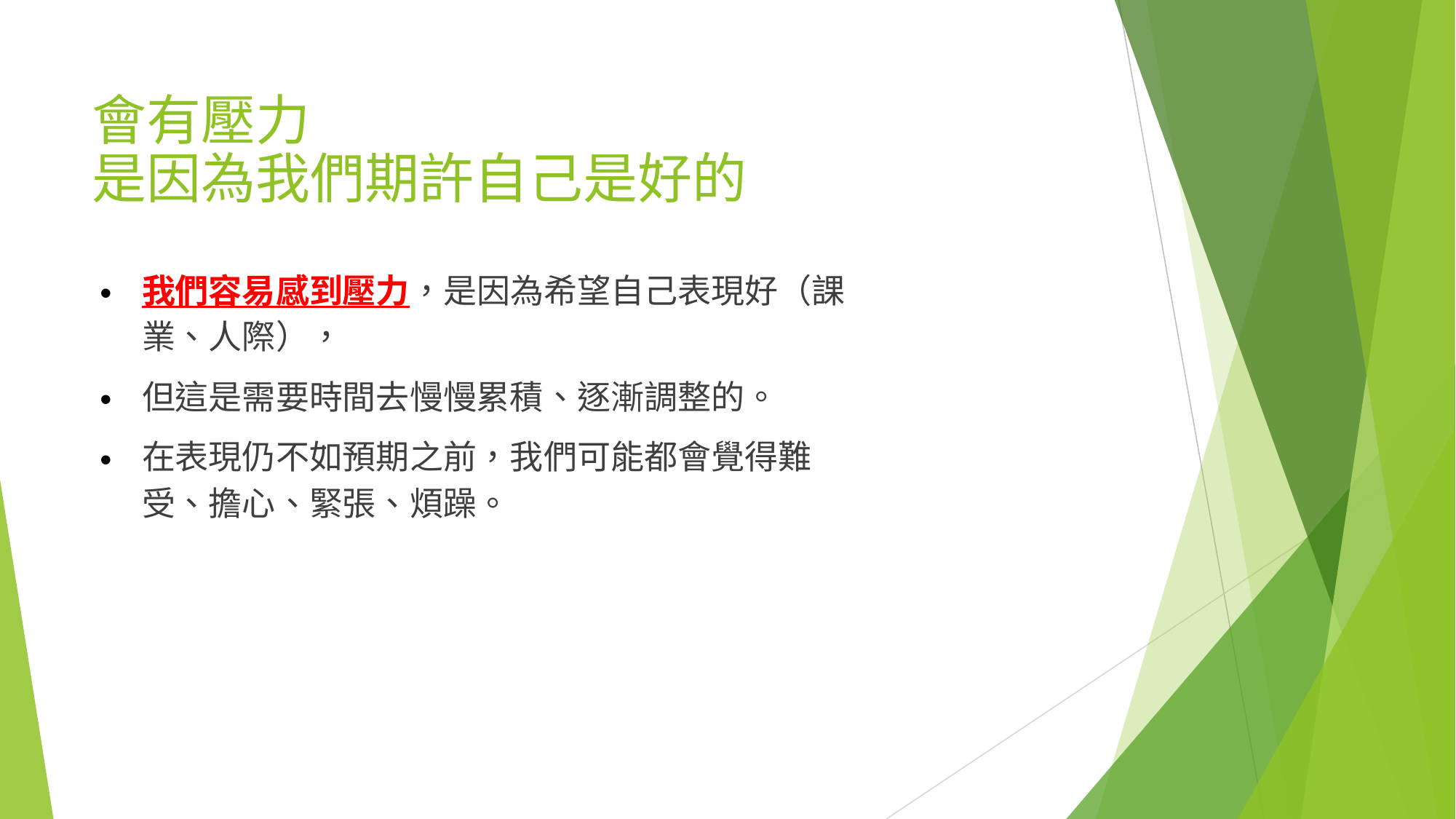

# 會有壓力 是因為我們期許自己是好的
我們容易感到壓力，是因為希望自己表現好（課業、人際），
但這是需要時間去慢慢累積、逐漸調整的。
在表現仍不如預期之前，我們可能都會覺得難受、擔心、緊張、煩躁。